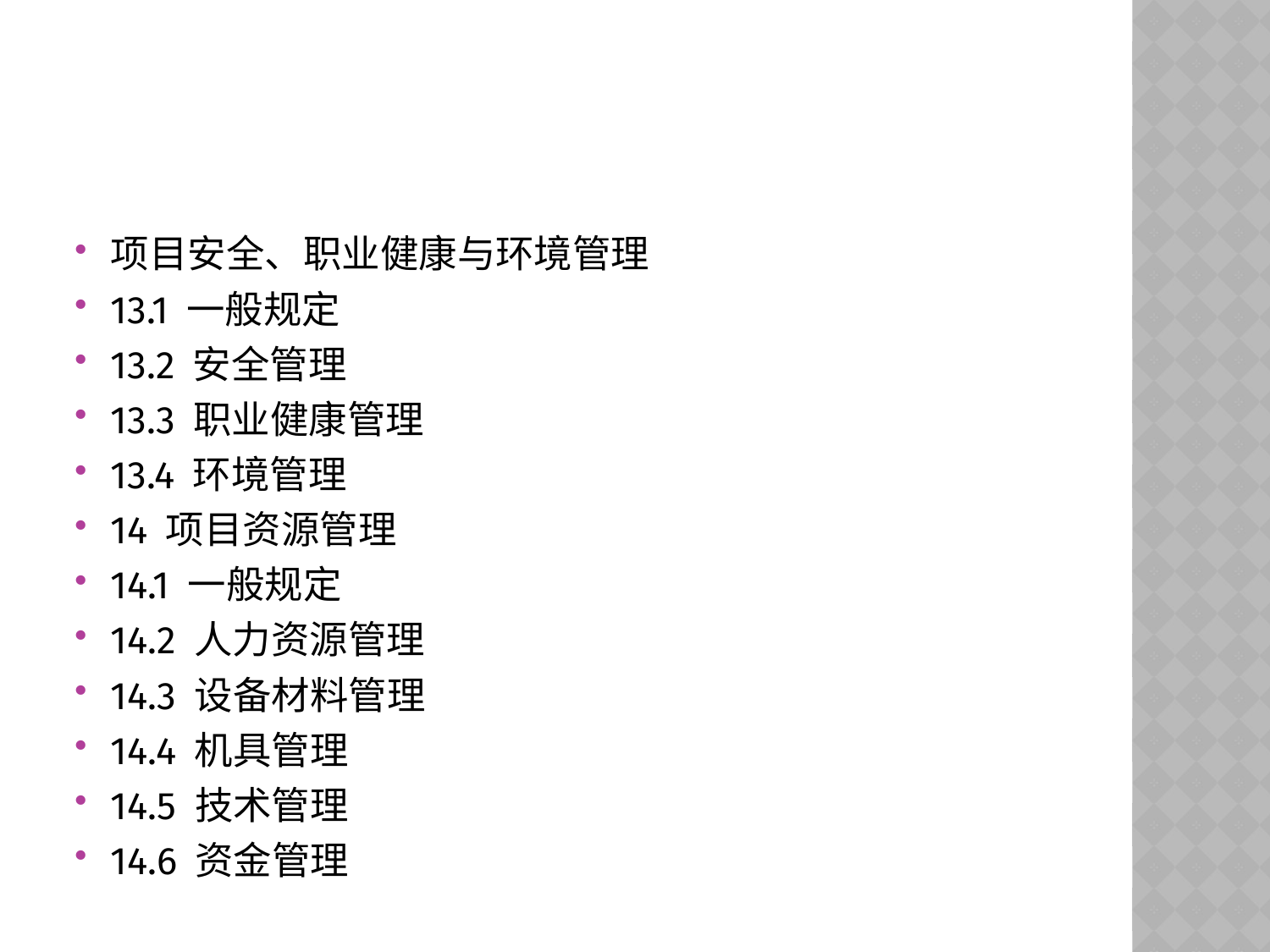

#
项目安全、职业健康与环境管理
13.1 一般规定
13.2 安全管理
13.3 职业健康管理
13.4 环境管理
14 项目资源管理
14.1 一般规定
14.2 人力资源管理
14.3 设备材料管理
14.4 机具管理
14.5 技术管理
14.6 资金管理